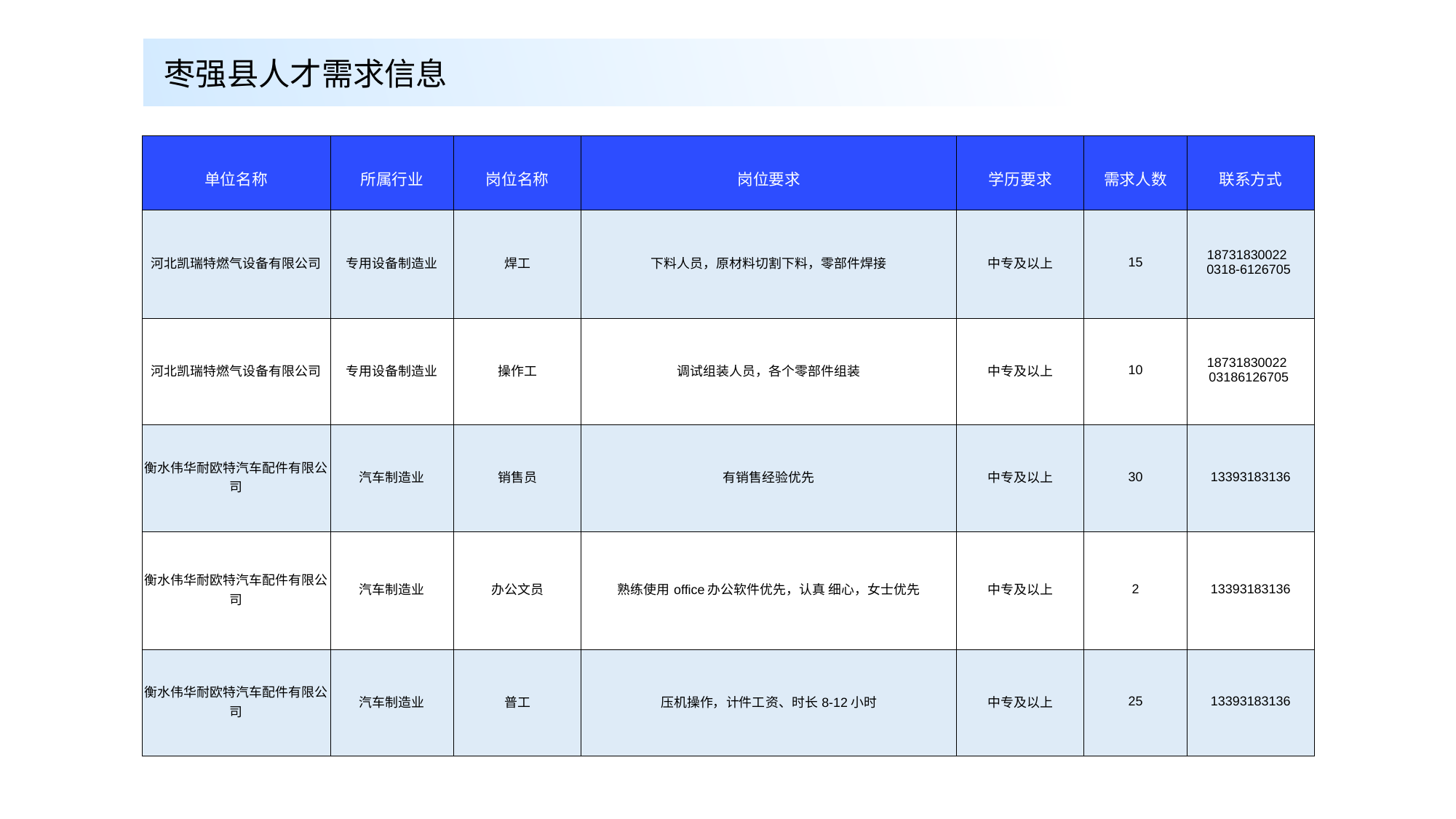

枣强县人才需求信息
| 单位名称 | 所属行业 | 岗位名称 | 岗位要求 | 学历要求 | 需求人数 | 联系方式 |
| --- | --- | --- | --- | --- | --- | --- |
| 河北凯瑞特燃气设备有限公司 | 专用设备制造业 | 焊工 | 下料人员，原材料切割下料，零部件焊接 | 中专及以上 | 15 | 18731830022 0318-6126705 |
| 河北凯瑞特燃气设备有限公司 | 专用设备制造业 | 操作工 | 调试组装人员，各个零部件组装 | 中专及以上 | 10 | 18731830022 03186126705 |
| 衡水伟华耐欧特汽车配件有限公司 | 汽车制造业 | 销售员 | 有销售经验优先 | 中专及以上 | 30 | 13393183136 |
| 衡水伟华耐欧特汽车配件有限公司 | 汽车制造业 | 办公文员 | 熟练使用office办公软件优先，认真 细心，女士优先 | 中专及以上 | 2 | 13393183136 |
| 衡水伟华耐欧特汽车配件有限公司 | 汽车制造业 | 普工 | 压机操作，计件工资、时长8-12小时 | 中专及以上 | 25 | 13393183136 |
16